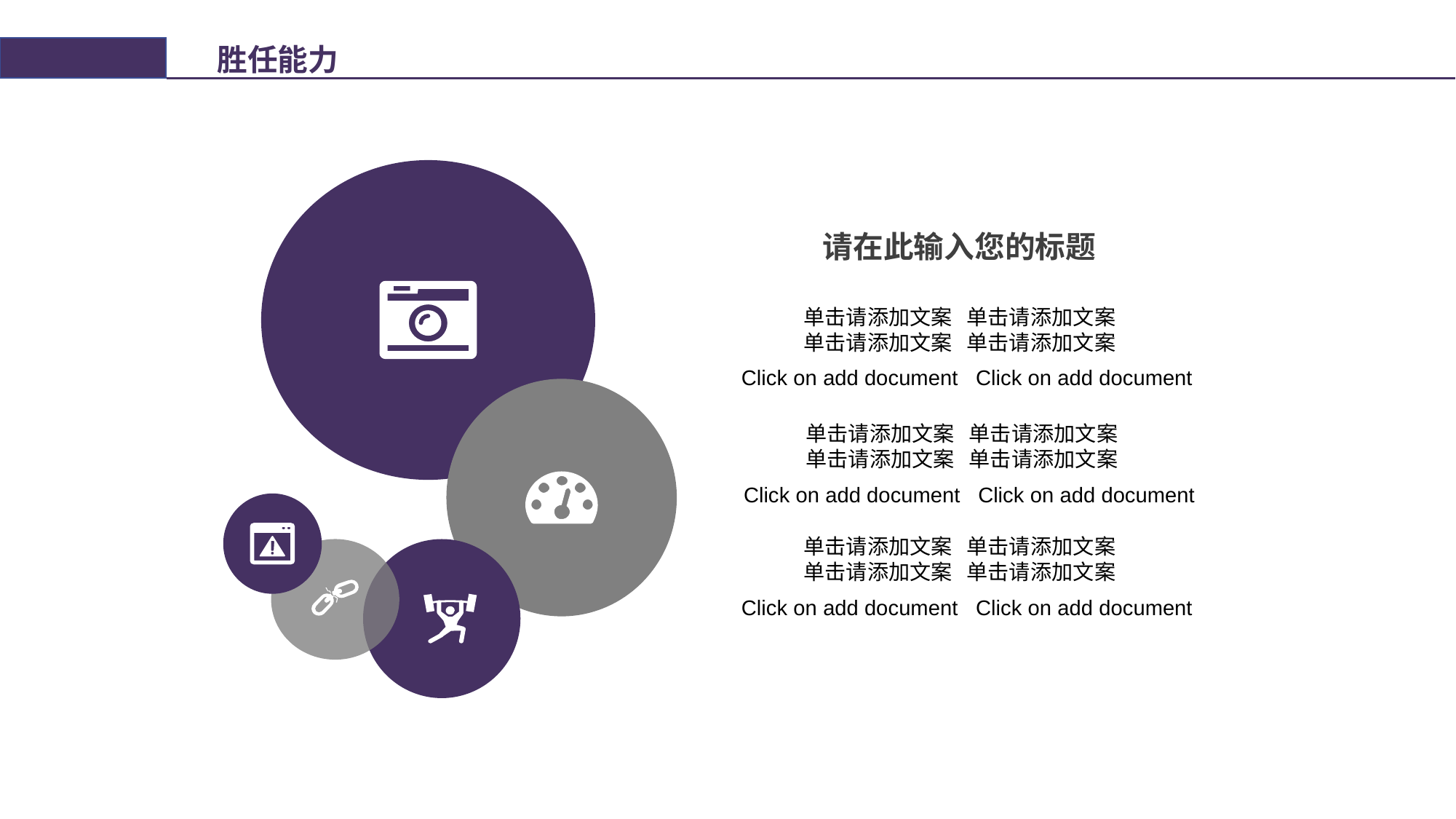

胜任能力

请在此输入您的标题

单击请添加文案   单击请添加文案
单击请添加文案   单击请添加文案

Click on add document   Click on add document

单击请添加文案   单击请添加文案
单击请添加文案   单击请添加文案

Click on add document   Click on add document

单击请添加文案   单击请添加文案
单击请添加文案   单击请添加文案

Click on add document   Click on add document